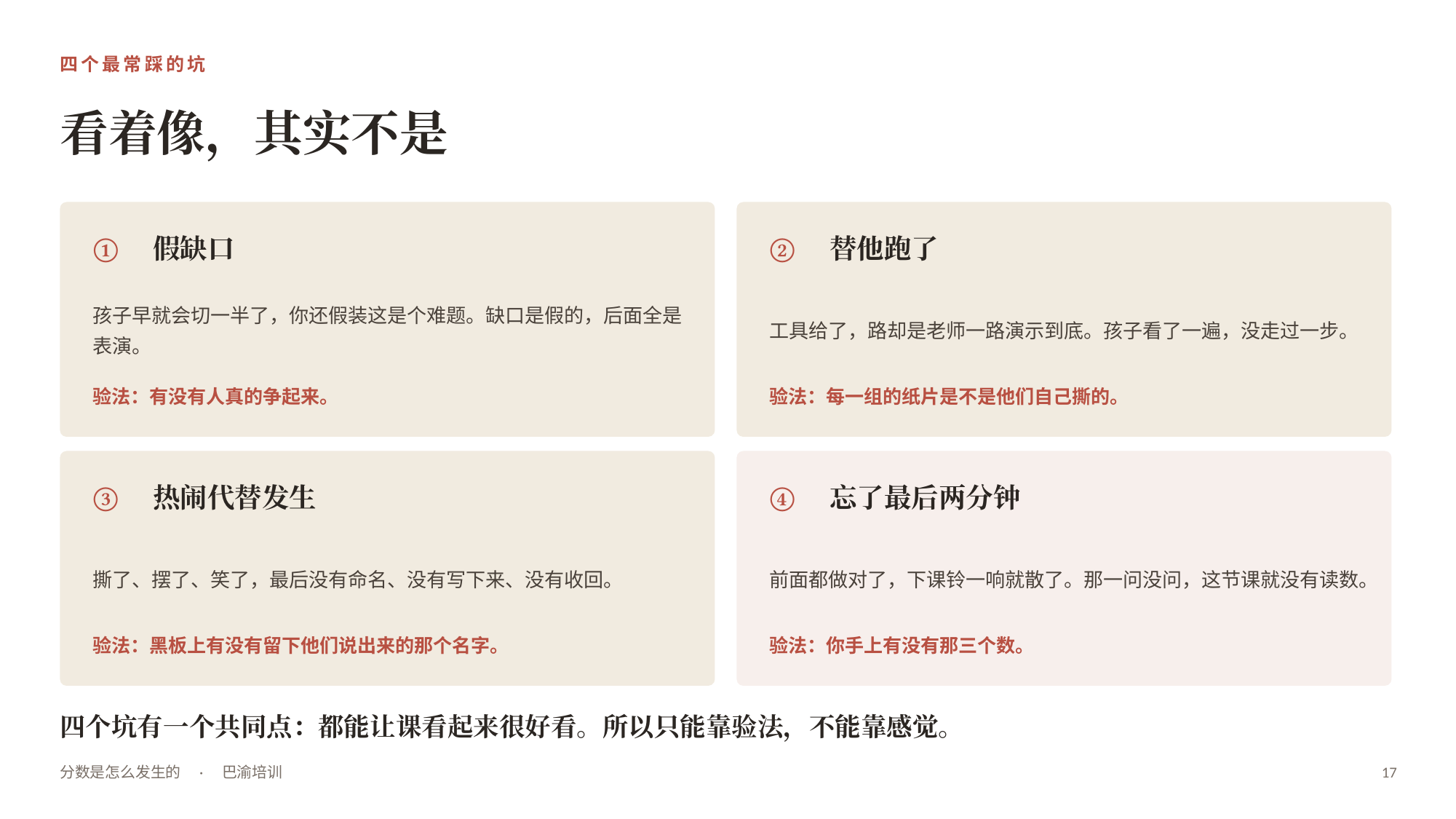

四个最常踩的坑
看着像，其实不是

①
假缺口
②
替他跑了
孩子早就会切一半了，你还假装这是个难题。缺口是假的，后面全是表演。
工具给了，路却是老师一路演示到底。孩子看了一遍，没走过一步。
验法：有没有人真的争起来。
验法：每一组的纸片是不是他们自己撕的。

③
热闹代替发生
④
忘了最后两分钟
撕了、摆了、笑了，最后没有命名、没有写下来、没有收回。
前面都做对了，下课铃一响就散了。那一问没问，这节课就没有读数。
验法：黑板上有没有留下他们说出来的那个名字。
验法：你手上有没有那三个数。
四个坑有一个共同点：都能让课看起来很好看。所以只能靠验法，不能靠感觉。
分数是怎么发生的　·　巴渝培训
17